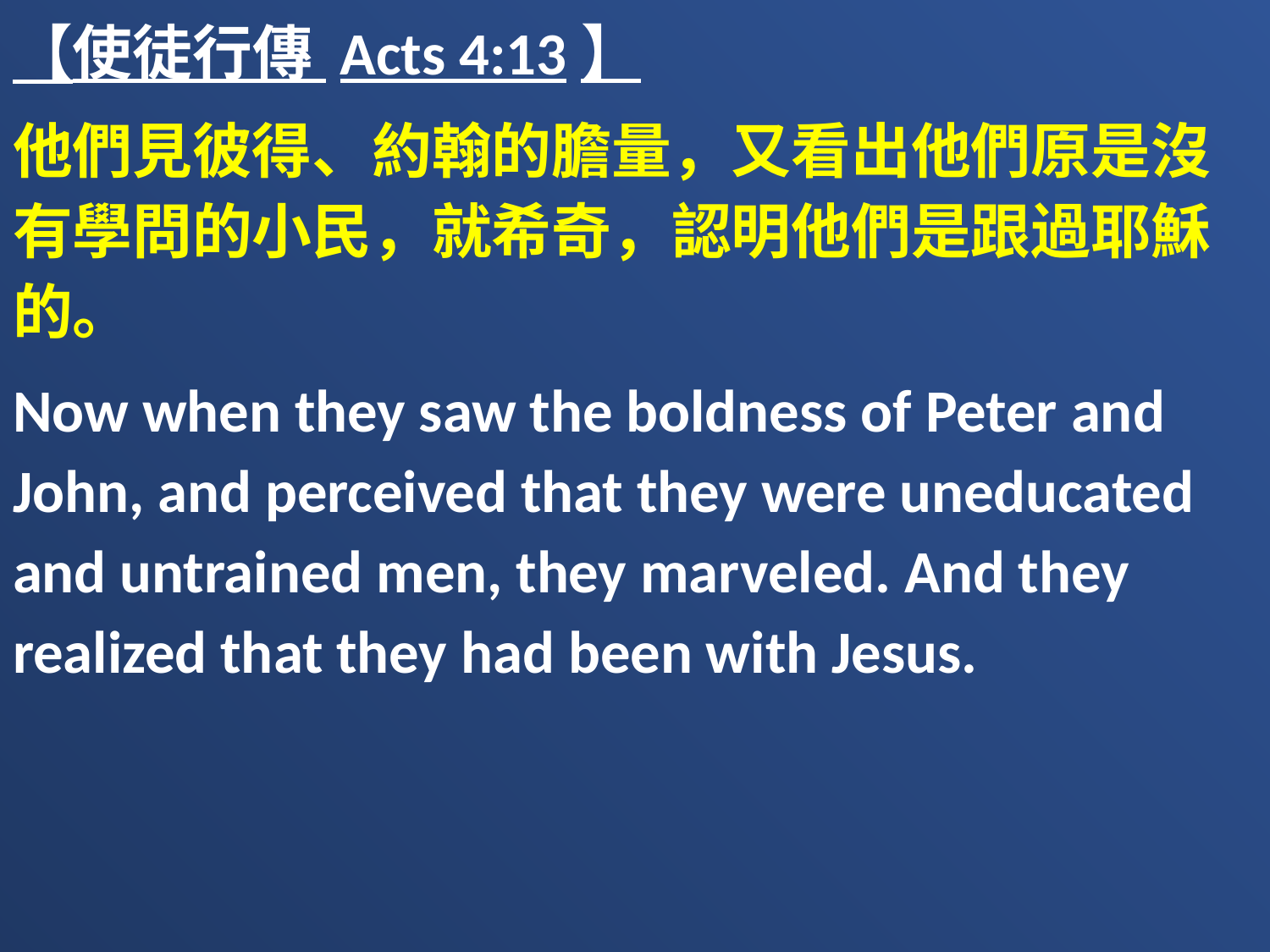

【使徒行傳 Acts 4:13】
他們見彼得、約翰的膽量，又看出他們原是沒有學問的小民，就希奇，認明他們是跟過耶穌的。
Now when they saw the boldness of Peter and John, and perceived that they were uneducated and untrained men, they marveled. And they realized that they had been with Jesus.